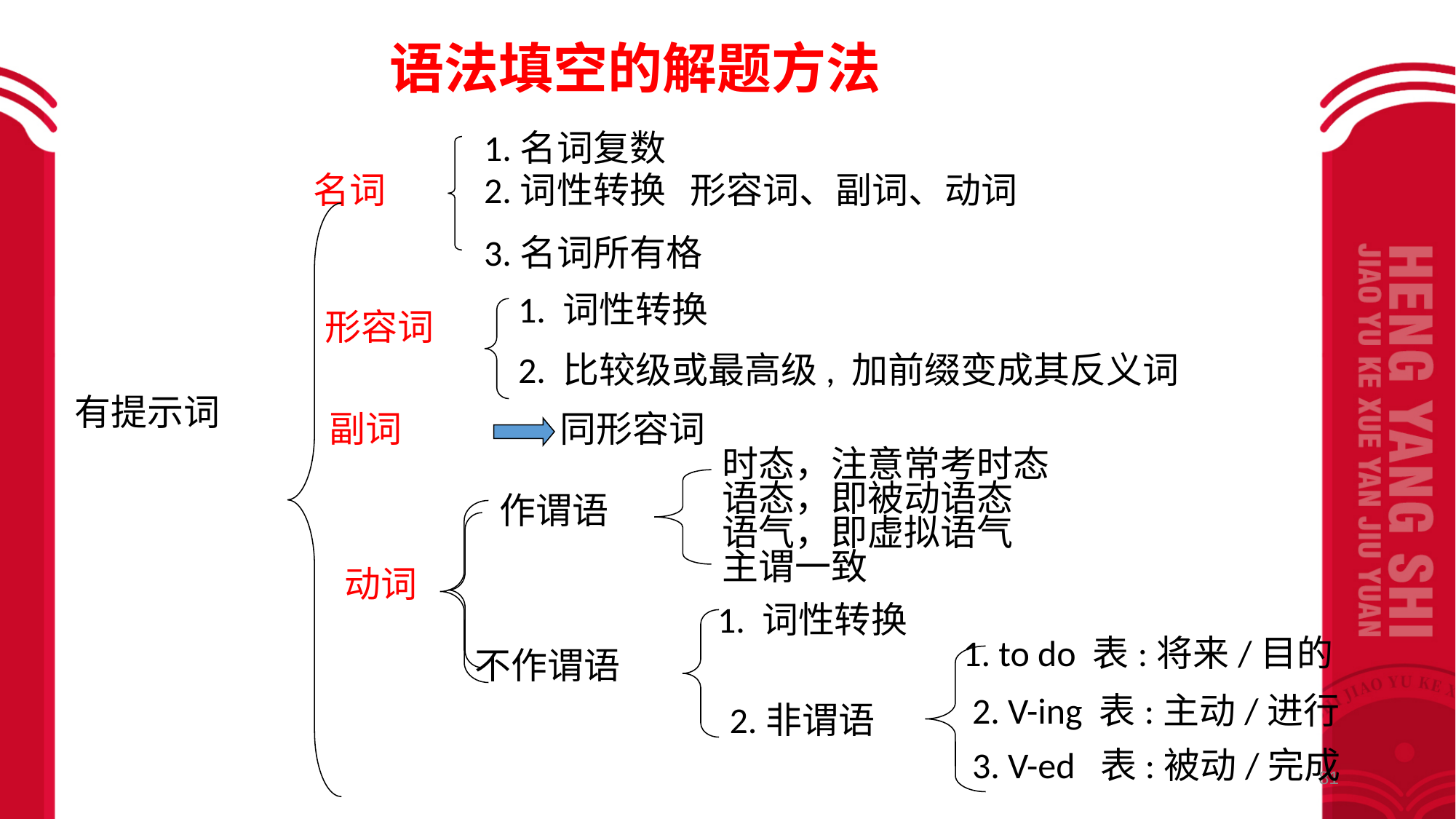

语法填空的解题方法
1.名词复数

名词
2.词性转换   形容词、副词、动词
3.名词所有格

1. 词性转换
形容词

2. 比较级或最高级, 加前缀变成其反义词
有提示词
副词
同形容词

时态，注意常考时态

语态，即被动语态
作谓语

语气，即虚拟语气

主谓一致
动词
1. 词性转换

1. to do 表:将来/目的
不作谓语

2. V-ing 表:主动/进行
2.非谓语
3. V-ed  表:被动/完成
81